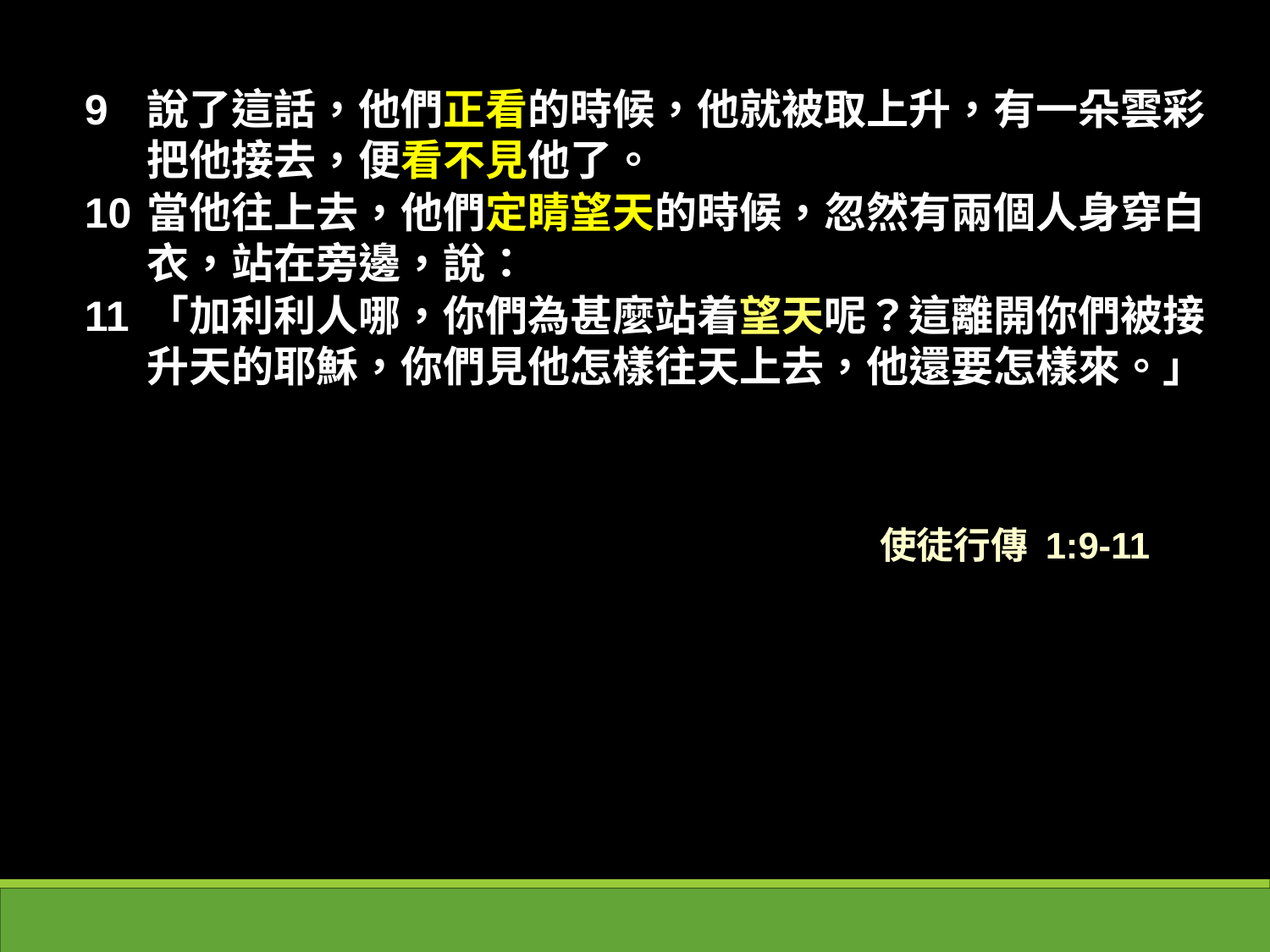

9	說了這話，他們正看的時候，他就被取上升，有一朵雲彩把他接去，便看不見他了。
10	當他往上去，他們定睛望天的時候，忽然有兩個人身穿白衣，站在旁邊，說：
11	「加利利人哪，你們為甚麼站着望天呢？這離開你們被接升天的耶穌，你們見他怎樣往天上去，他還要怎樣來。」
使徒行傳 1:9-11